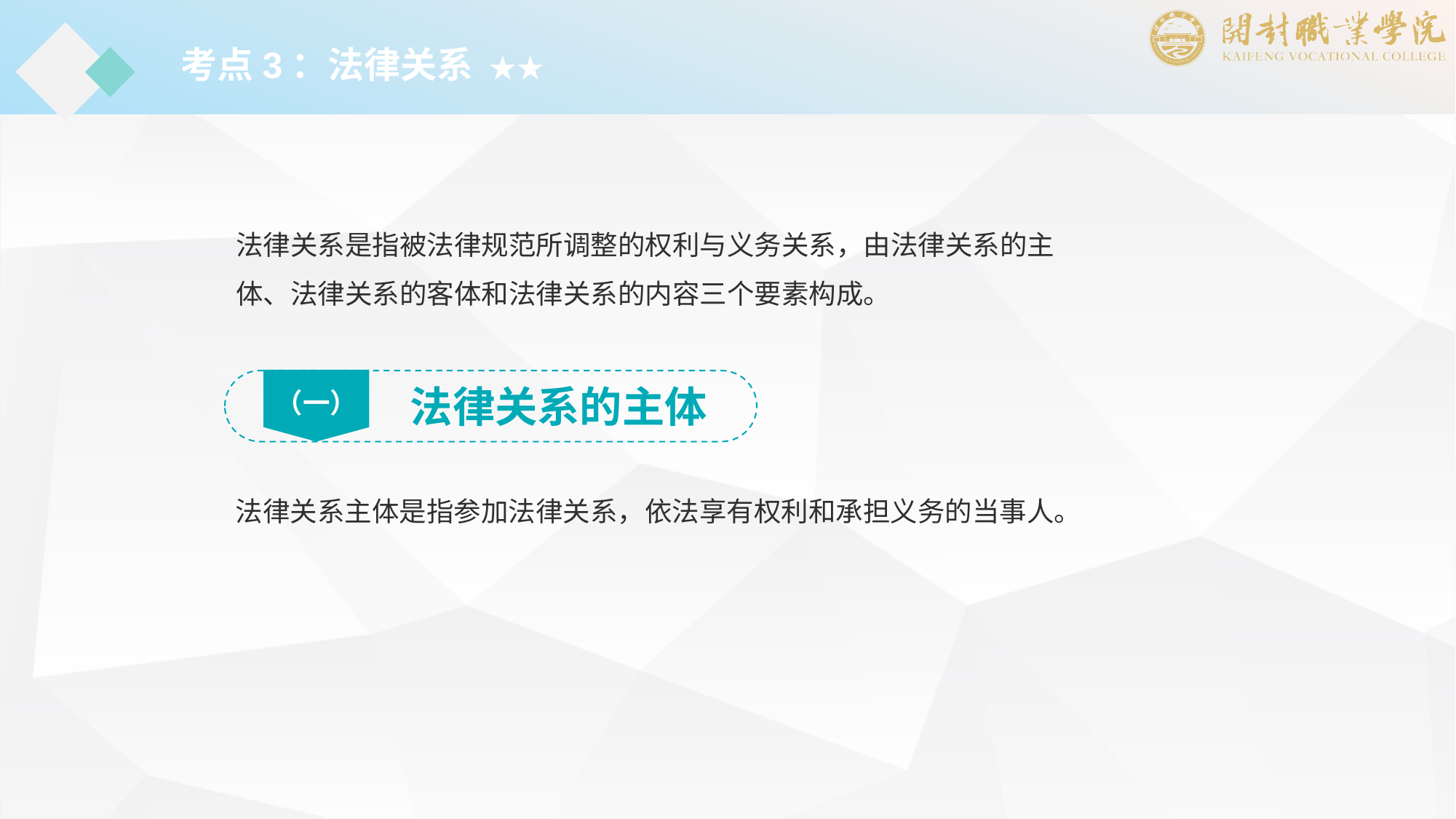

考点3：法律关系  ★★
法律关系是指被法律规范所调整的权利与义务关系，由法律关系的主体、法律关系的客体和法律关系的内容三个要素构成。
（一）

法律关系的主体
法律关系主体是指参加法律关系，依法享有权利和承担义务的当事人。